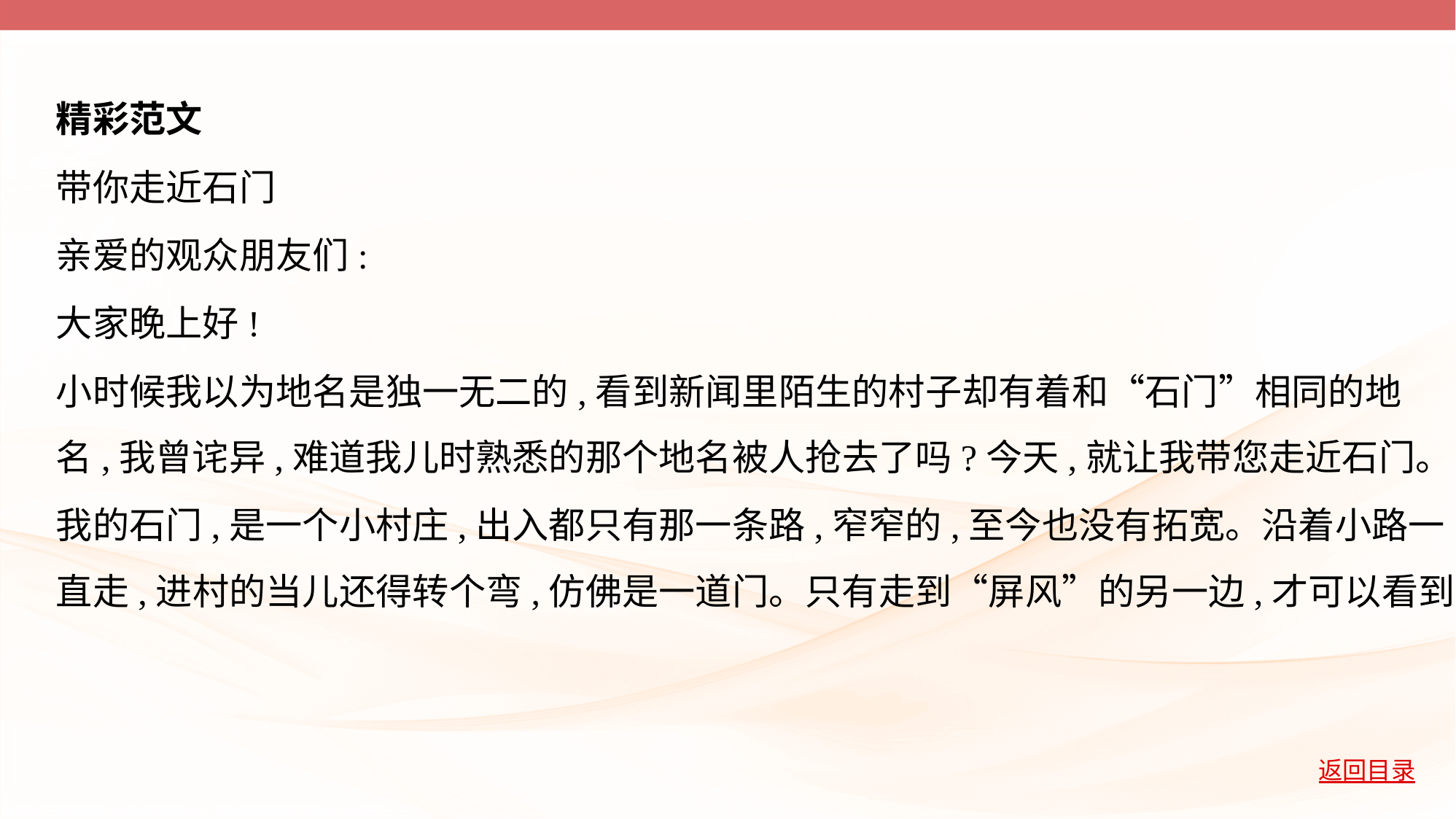

精彩范文
带你走近石门
亲爱的观众朋友们:
大家晚上好!
小时候我以为地名是独一无二的,看到新闻里陌生的村子却有着和“石门”相同的地
名,我曾诧异,难道我儿时熟悉的那个地名被人抢去了吗?今天,就让我带您走近石门。
我的石门,是一个小村庄,出入都只有那一条路,窄窄的,至今也没有拓宽。沿着小路一
直走,进村的当儿还得转个弯,仿佛是一道门。只有走到“屏风”的另一边,才可以看到